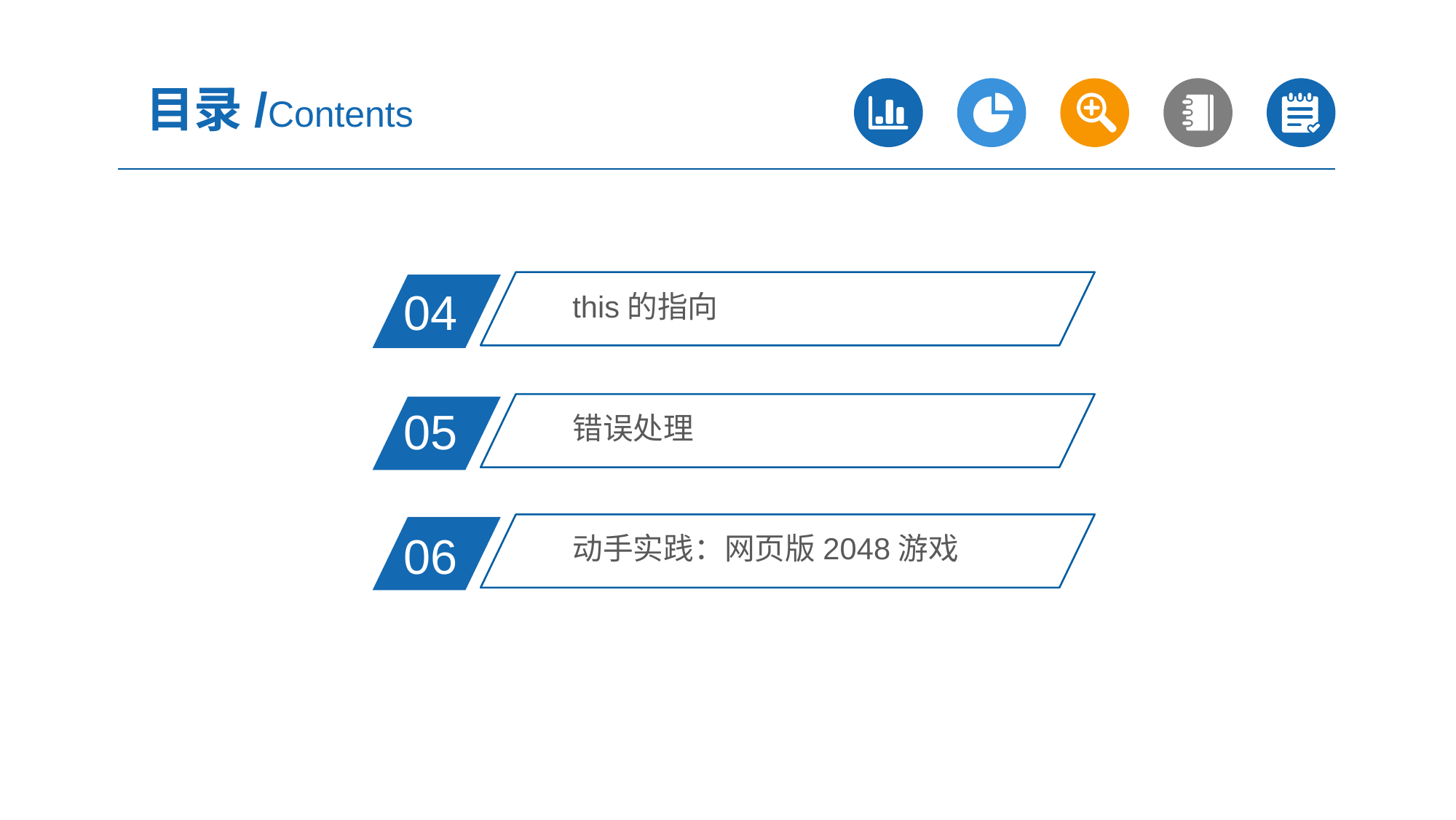

目录/Contents

this的指向

04

错误处理
05

动手实践：网页版2048游戏

06